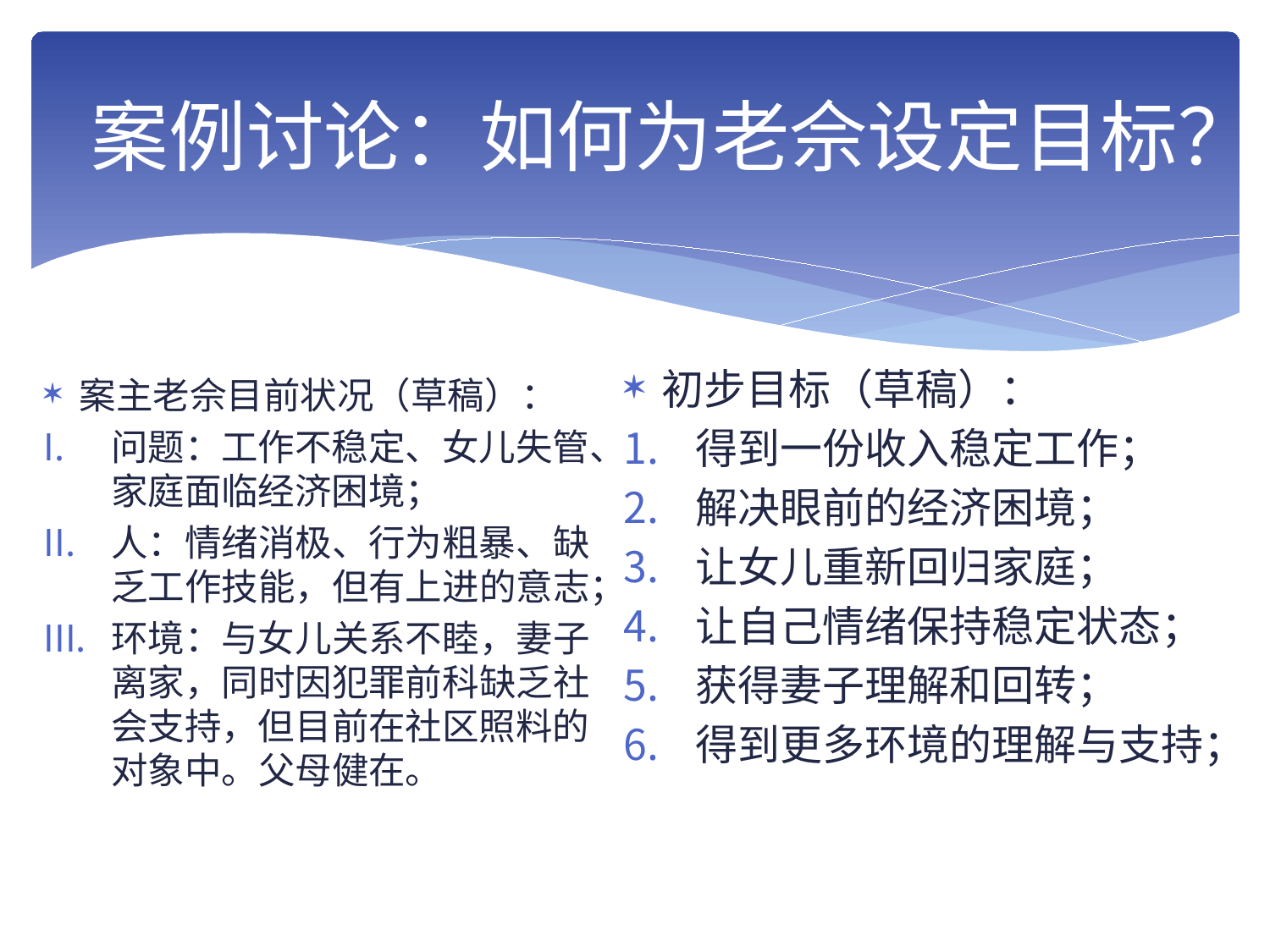

# 案例讨论：如何为老佘设定目标？
初步目标（草稿）：
得到一份收入稳定工作；
解决眼前的经济困境；
让女儿重新回归家庭；
让自己情绪保持稳定状态；
获得妻子理解和回转；
得到更多环境的理解与支持；

案主老佘目前状况（草稿）：
问题：工作不稳定、女儿失管、家庭面临经济困境；
人：情绪消极、行为粗暴、缺乏工作技能，但有上进的意志；
环境：与女儿关系不睦，妻子离家，同时因犯罪前科缺乏社会支持，但目前在社区照料的对象中。父母健在。